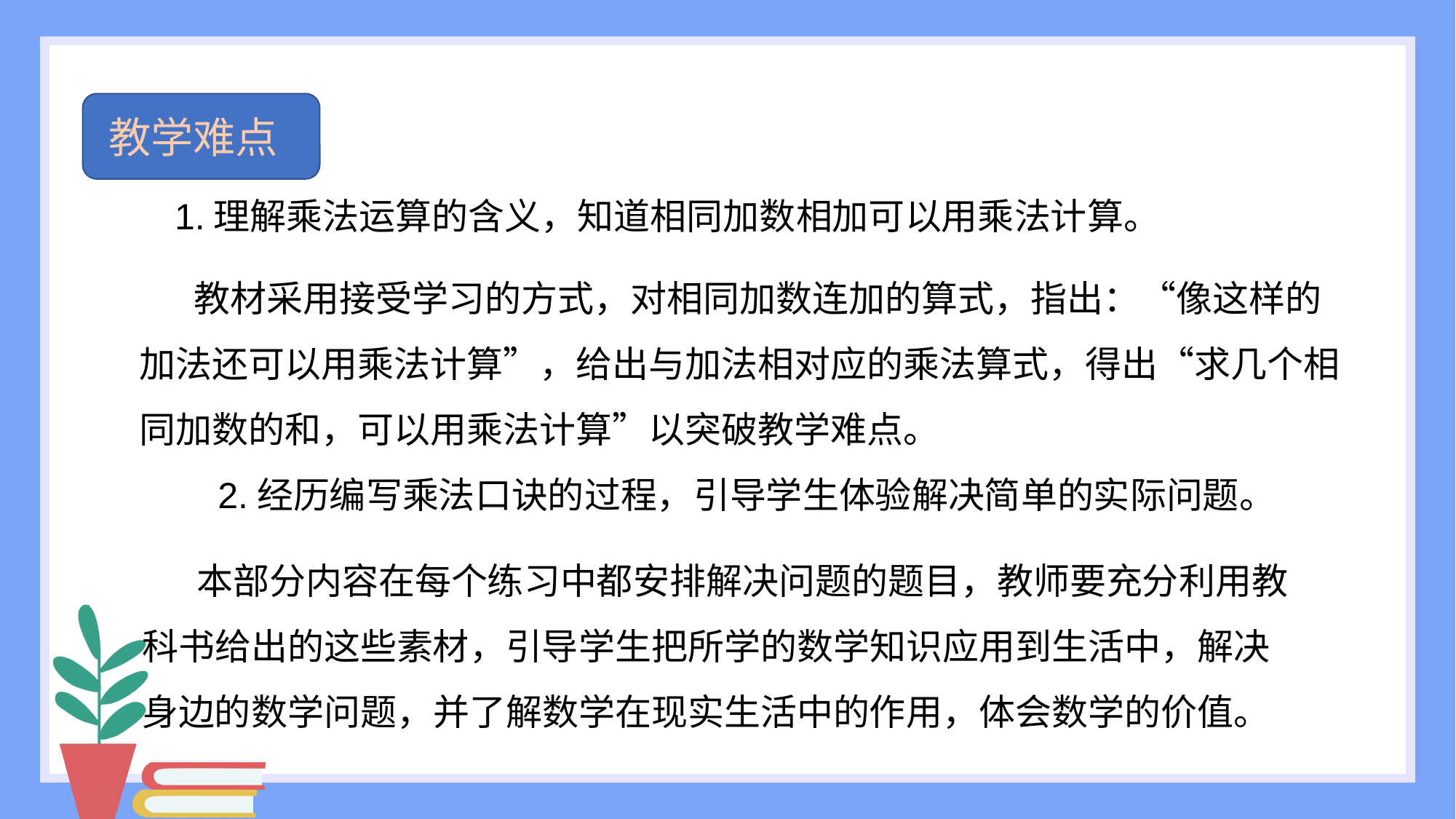

教学难点
1.理解乘法运算的含义，知道相同加数相加可以用乘法计算。
教材采用接受学习的方式，对相同加数连加的算式，指出：“像这样的加法还可以用乘法计算”，给出与加法相对应的乘法算式，得出“求几个相同加数的和，可以用乘法计算”以突破教学难点。
2.经历编写乘法口诀的过程，引导学生体验解决简单的实际问题。
本部分内容在每个练习中都安排解决问题的题目，教师要充分利用教科书给出的这些素材，引导学生把所学的数学知识应用到生活中，解决身边的数学问题，并了解数学在现实生活中的作用，体会数学的价值。